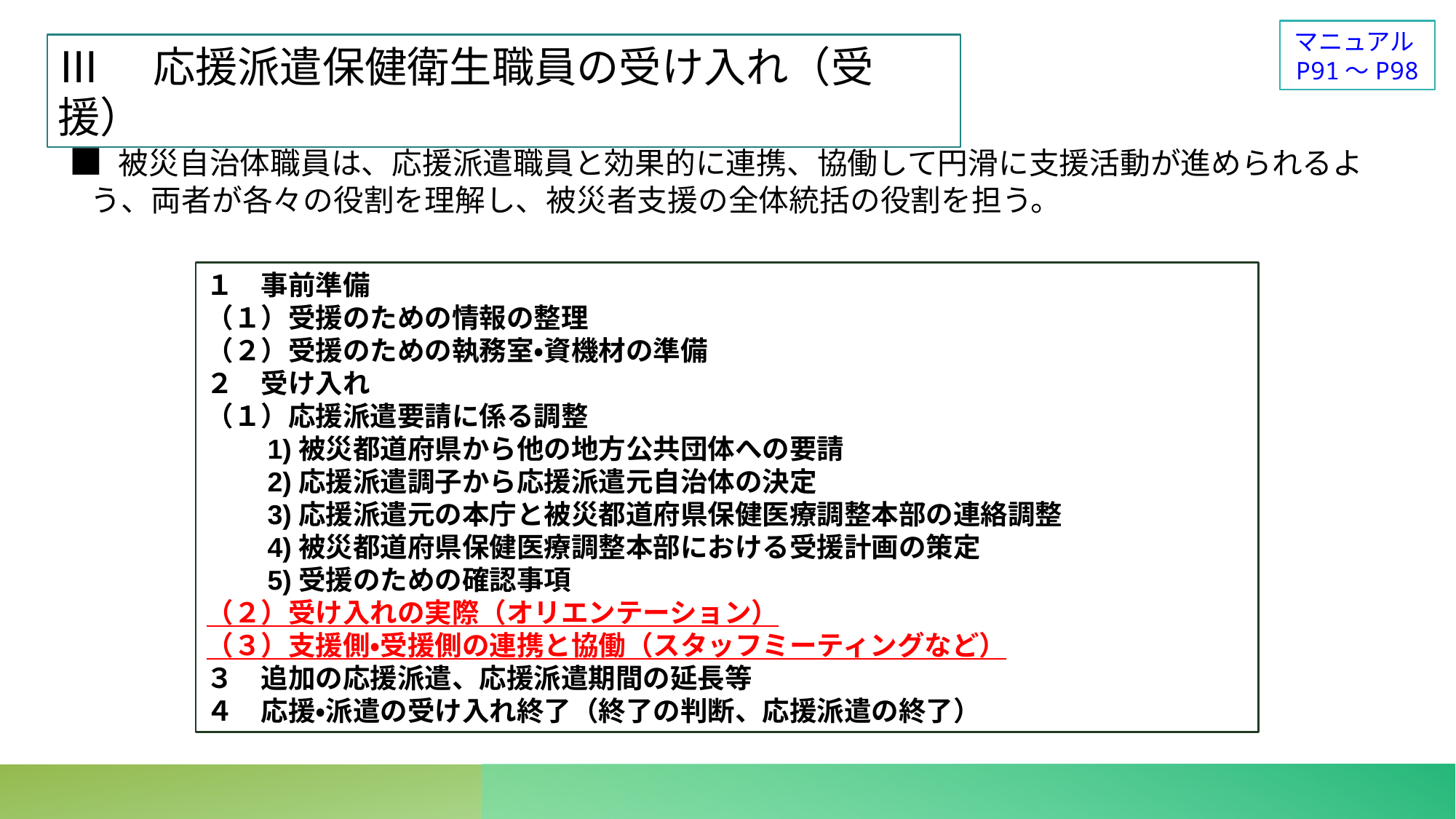

マニュアルP91～P98
Ⅲ　応援派遣保健衛生職員の受け入れ（受援）

■ 被災自治体職員は、応援派遣職員と効果的に連携、協働して円滑に支援活動が進められるよ
  う、両者が各々の役割を理解し、被災者支援の全体統括の役割を担う。
１　事前準備
（１）受援のための情報の整理
（２）受援のための執務室・資機材の準備
２　受け入れ
（１）応援派遣要請に係る調整
　　1)被災都道府県から他の地方公共団体への要請
　　2)応援派遣調子から応援派遣元自治体の決定
　　3)応援派遣元の本庁と被災都道府県保健医療調整本部の連絡調整
　　4)被災都道府県保健医療調整本部における受援計画の策定
　　5)受援のための確認事項
（２）受け入れの実際（オリエンテーション）
（３）支援側・受援側の連携と協働（スタッフミーティングなど）
３　追加の応援派遣、応援派遣期間の延長等
４　応援・派遣の受け入れ終了（終了の判断、応援派遣の終了）